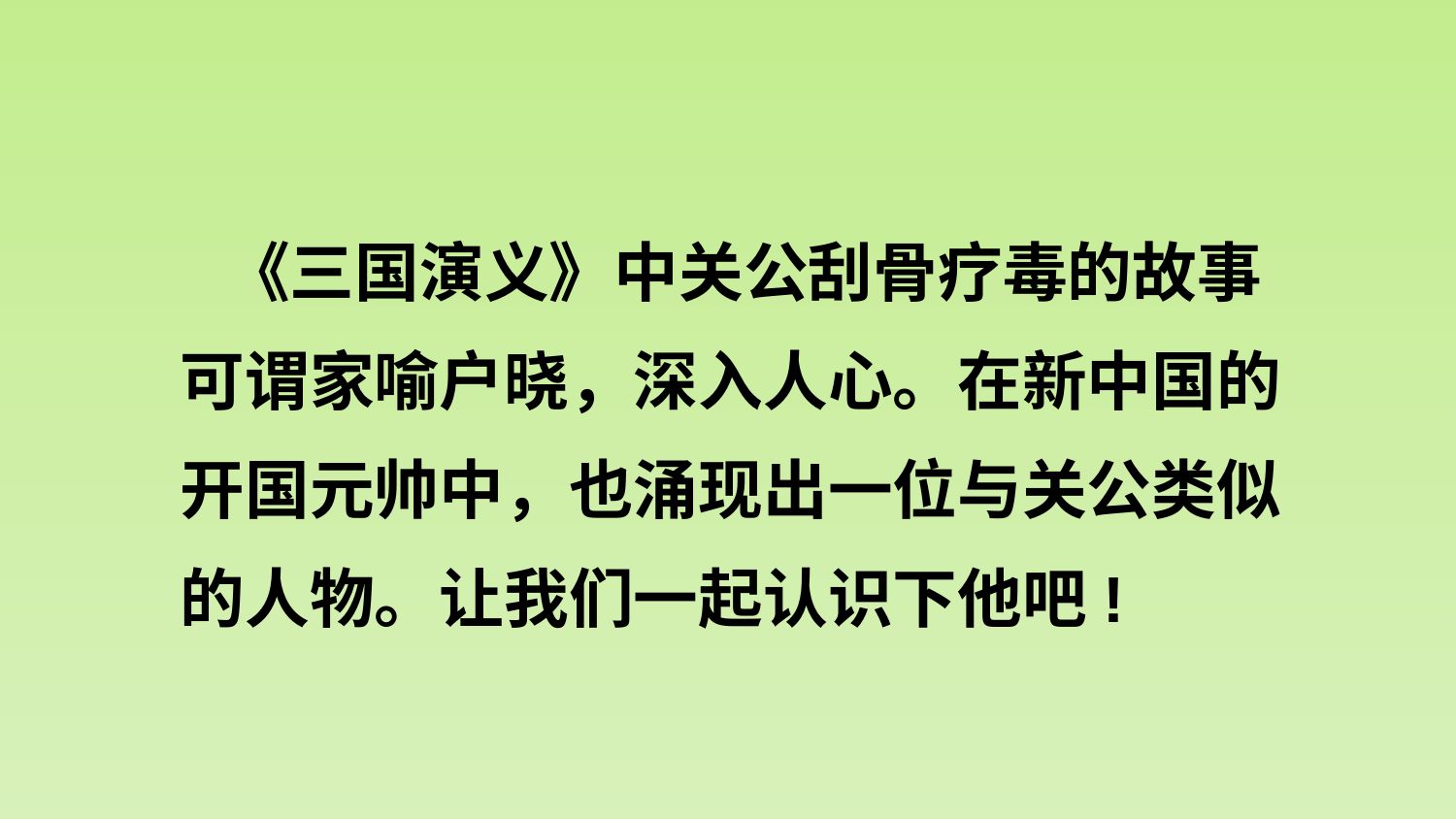

《三国演义》中关公刮骨疗毒的故事可谓家喻户晓，深入人心。在新中国的开国元帅中，也涌现出一位与关公类似的人物。让我们一起认识下他吧!